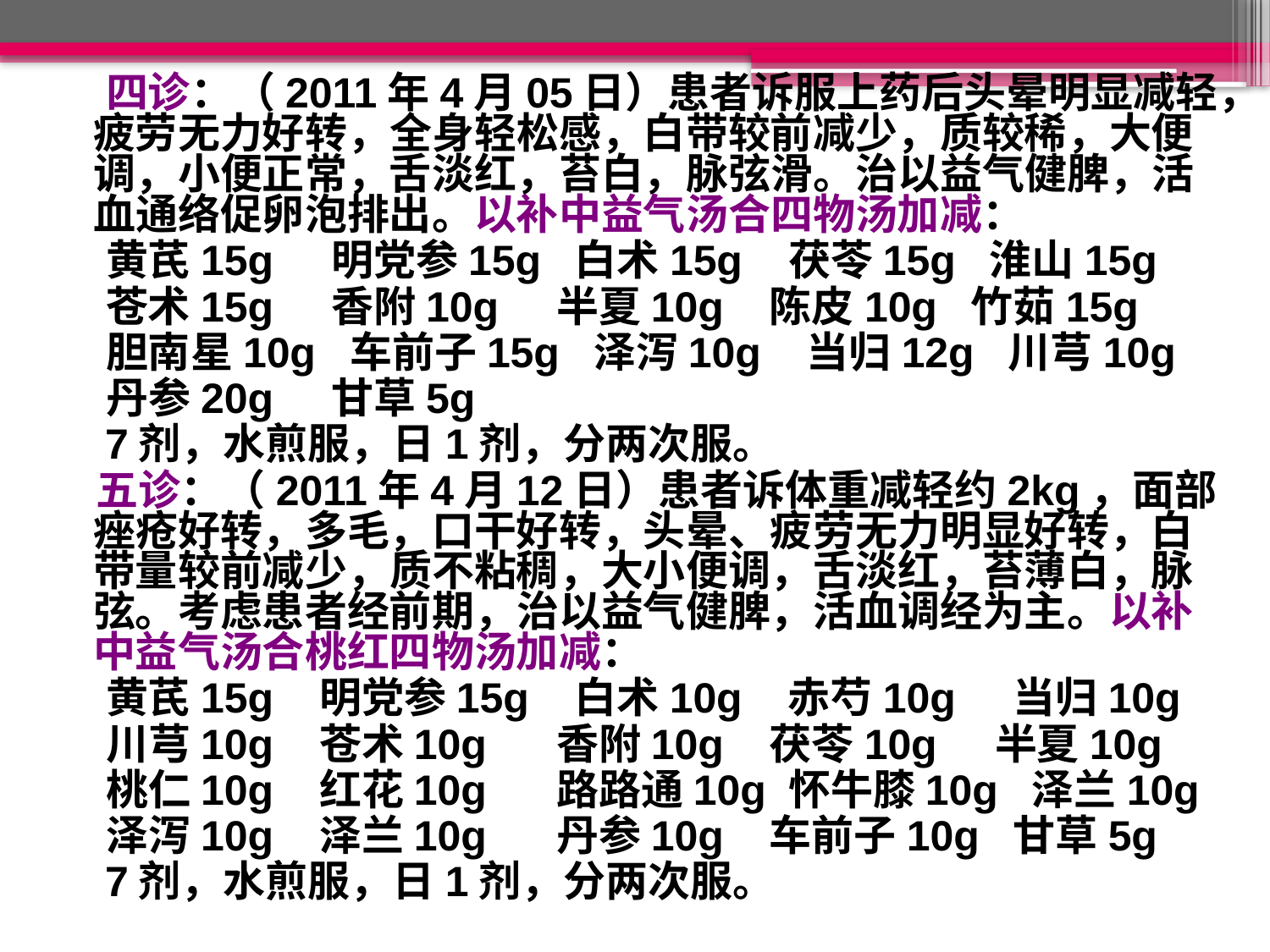

四诊：（2011年4月05日）患者诉服上药后头晕明显减轻，疲劳无力好转，全身轻松感，白带较前减少，质较稀，大便调，小便正常，舌淡红，苔白，脉弦滑。治以益气健脾，活血通络促卵泡排出。以补中益气汤合四物汤加减：
    黄芪15g    明党参15g  白术15g   茯苓15g  淮山15g
    苍术15g    香附10g    半夏10g   陈皮10g  竹茹15g
    胆南星10g  车前子15g  泽泻10g   当归12g  川芎10g
    丹参20g    甘草5g
    7剂，水煎服，日1剂，分两次服。
   五诊：（2011年4月12日）患者诉体重减轻约2kg，面部痤疮好转，多毛，口干好转，头晕、疲劳无力明显好转，白带量较前减少，质不粘稠，大小便调，舌淡红，苔薄白，脉弦。考虑患者经前期，治以益气健脾，活血调经为主。以补中益气汤合桃红四物汤加减：
    黄芪15g   明党参15g   白术10g   赤芍10g    当归10g
    川芎10g   苍术10g     香附10g   茯苓10g    半夏10g
    桃仁10g   红花10g     路路通10g 怀牛膝10g  泽兰10g
    泽泻10g   泽兰10g     丹参10g   车前子10g  甘草5g
    7剂，水煎服，日1剂，分两次服。